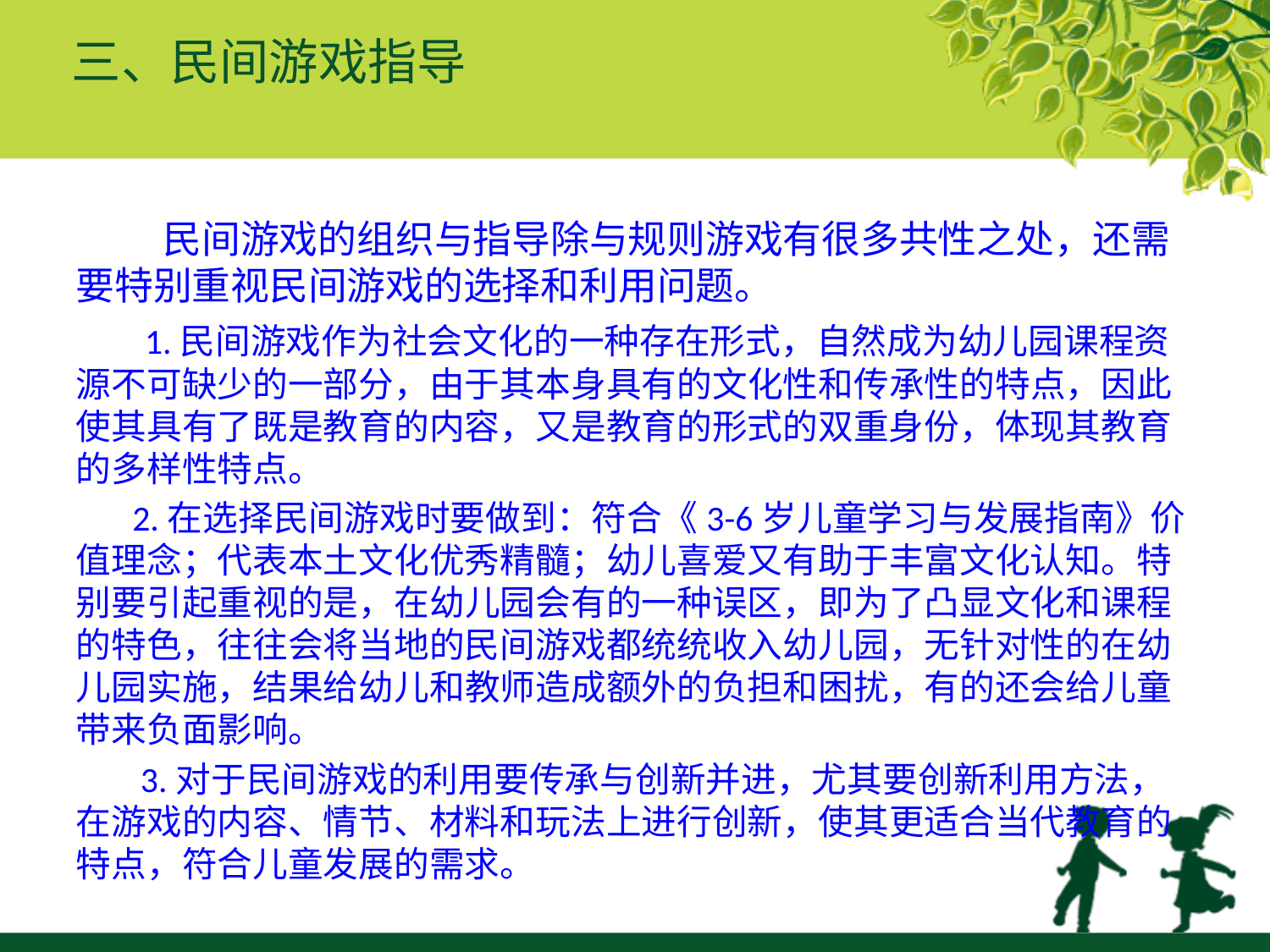

# 三、民间游戏指导
         民间游戏的组织与指导除与规则游戏有很多共性之处，还需要特别重视民间游戏的选择和利用问题。
        1.民间游戏作为社会文化的一种存在形式，自然成为幼儿园课程资源不可缺少的一部分，由于其本身具有的文化性和传承性的特点，因此使其具有了既是教育的内容，又是教育的形式的双重身份，体现其教育的多样性特点。
       2.在选择民间游戏时要做到：符合《3-6岁儿童学习与发展指南》价值理念；代表本土文化优秀精髓；幼儿喜爱又有助于丰富文化认知。特别要引起重视的是，在幼儿园会有的一种误区，即为了凸显文化和课程的特色，往往会将当地的民间游戏都统统收入幼儿园，无针对性的在幼儿园实施，结果给幼儿和教师造成额外的负担和困扰，有的还会给儿童带来负面影响。
        3.对于民间游戏的利用要传承与创新并进，尤其要创新利用方法，在游戏的内容、情节、材料和玩法上进行创新，使其更适合当代教育的特点，符合儿童发展的需求。